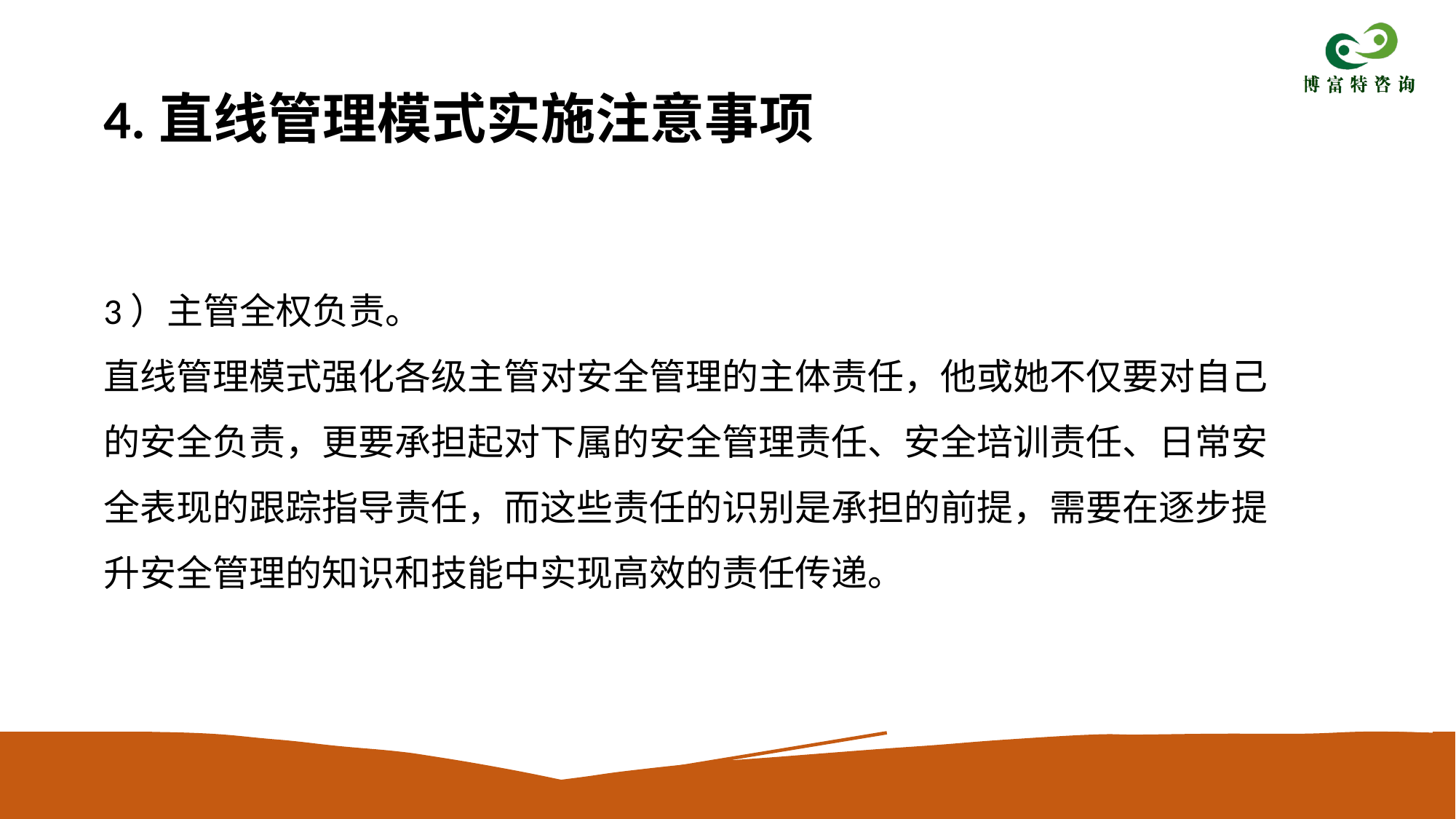

4.直线管理模式实施注意事项
3）主管全权负责。
直线管理模式强化各级主管对安全管理的主体责任，他或她不仅要对自己的安全负责，更要承担起对下属的安全管理责任、安全培训责任、日常安全表现的跟踪指导责任，而这些责任的识别是承担的前提，需要在逐步提升安全管理的知识和技能中实现高效的责任传递。